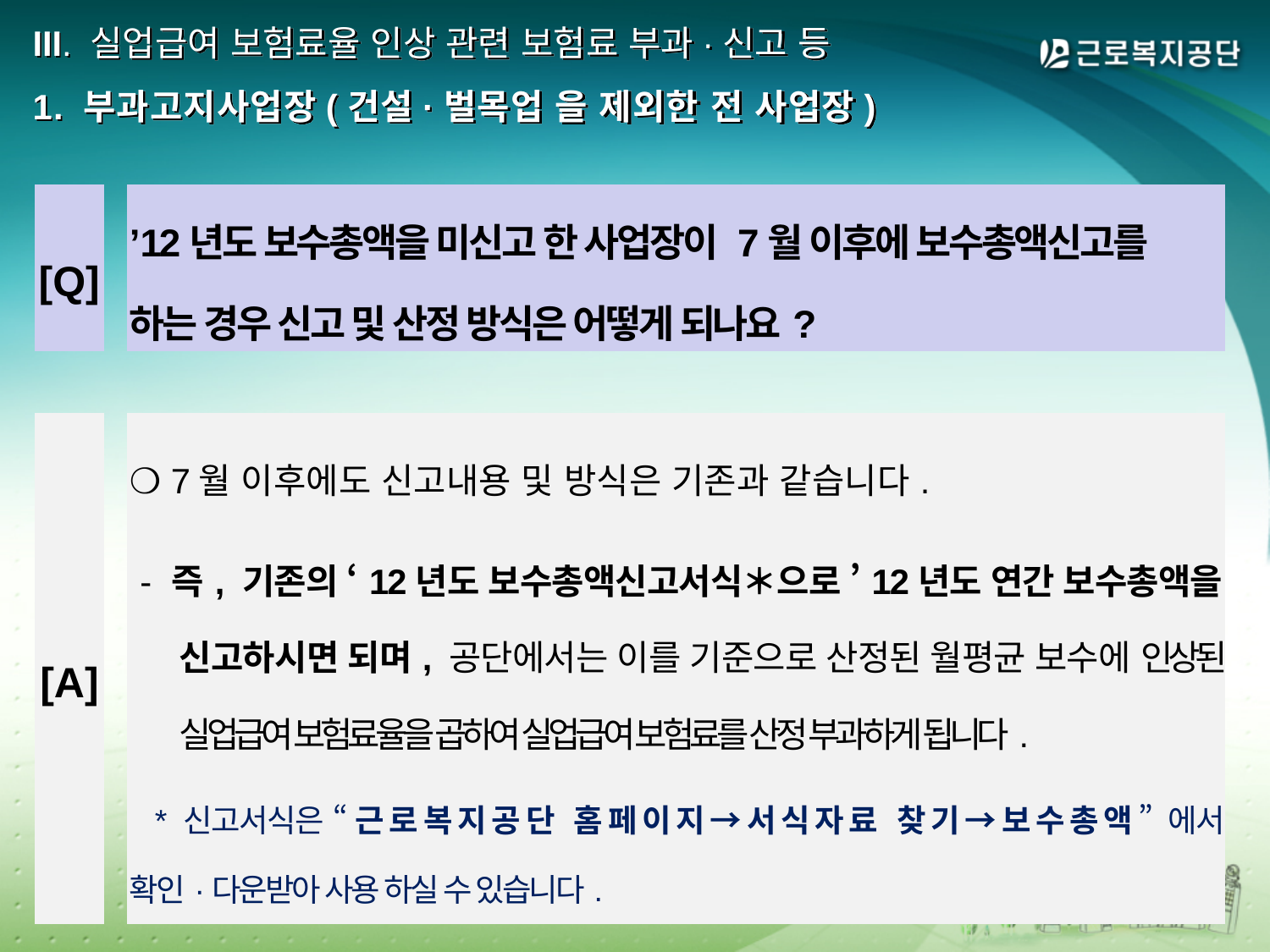

# III. 실업급여 보험료율 인상 관련 보험료 부과·신고 등 1. 부과고지사업장(건설·벌목업 을 제외한 전 사업장)
| [Q] |  | ’12년도 보수총액을 미신고 한 사업장이 7월 이후에 보수총액신고를 하는 경우 신고 및 산정 방식은 어떻게 되나요? |
| --- | --- | --- |
|  |  |  |
| [A] |  | ❍ 7월 이후에도 신고내용 및 방식은 기존과 같습니다. - 즉, 기존의 ‘12년도 보수총액신고서식＊으로 ’12년도 연간 보수총액을 신고하시면 되며, 공단에서는 이를 기준으로 산정된 월평균 보수에 인상된 실업급여 보험료율을 곱하여 실업급여 보험료를 산정 부과하게 됩니다. \* 신고서식은 “근로복지공단 홈페이지→서식자료 찾기→보수총액” 에서 확인·다운받아 사용 하실 수 있습니다. |